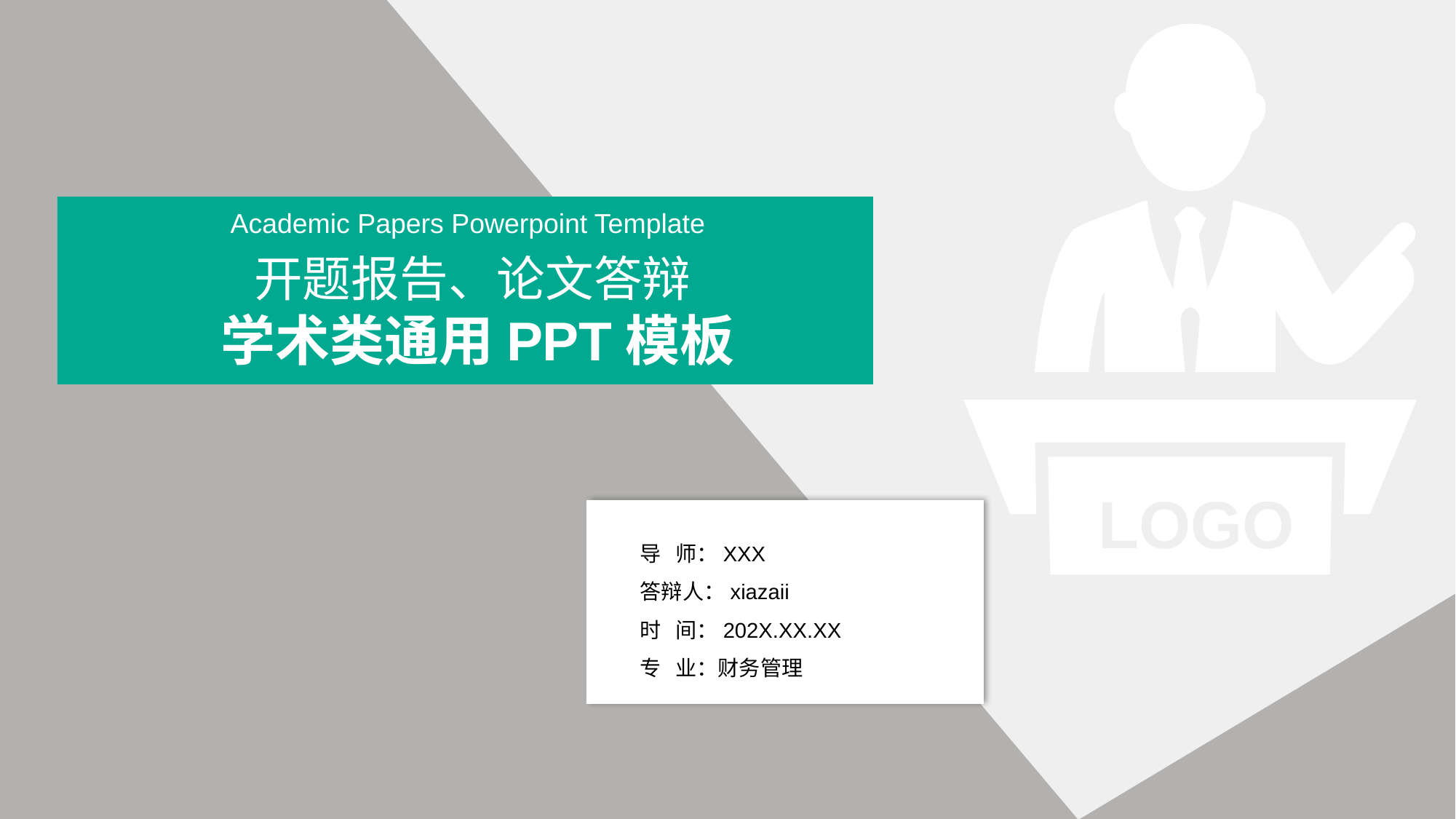

Academic Papers Powerpoint Template
  开题报告、论文答辩
学术类通用PPT模板
LOGO
导   师：XXX
答辩人：xiazaii
时   间：202X.XX.XX
专   业：财务管理